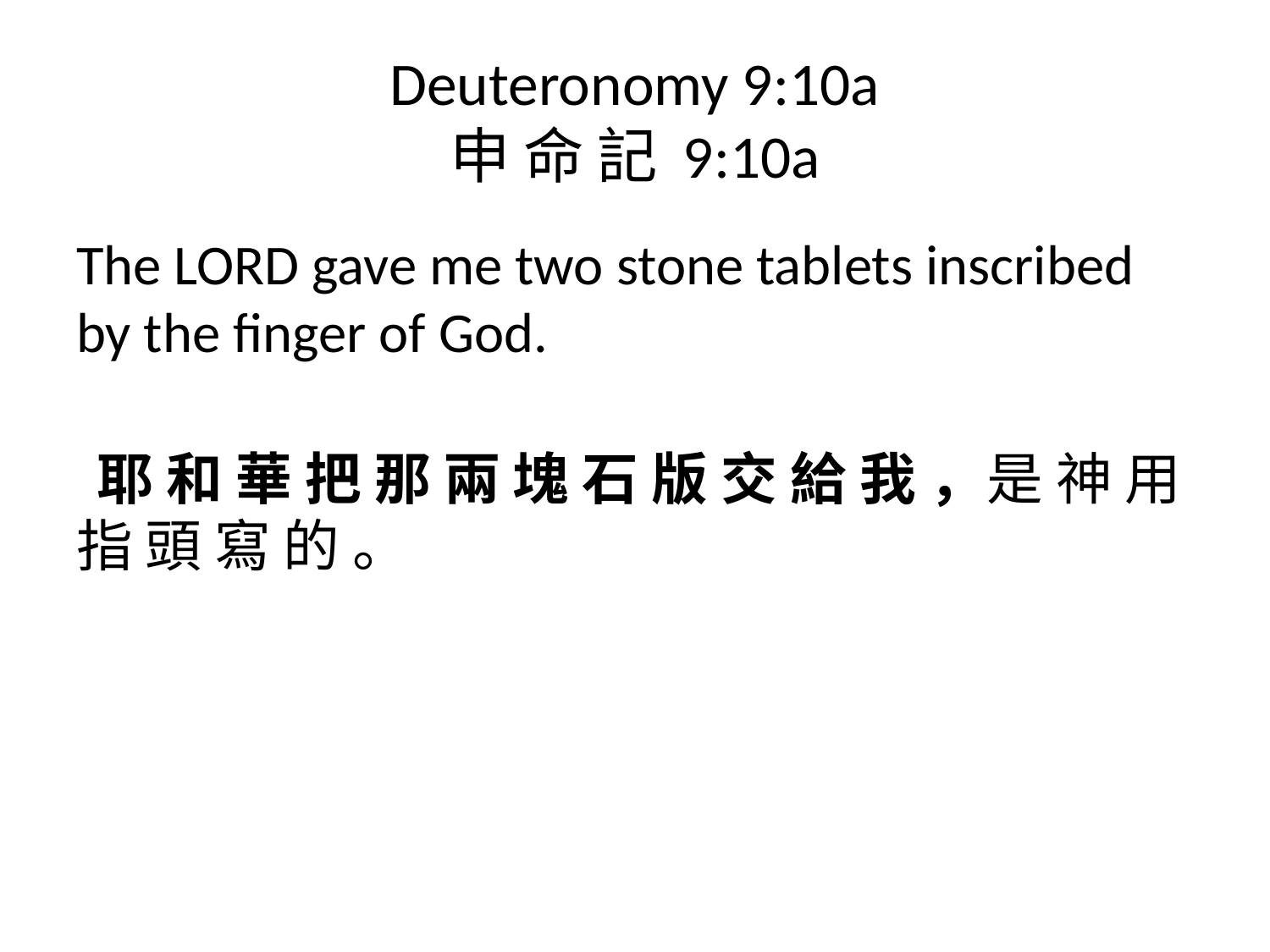

# Deuteronomy 9:10a 申 命 記 9:10a
The LORD gave me two stone tablets inscribed by the finger of God.
 耶 和 華 把 那 兩 塊 石 版 交 給 我 ，是 神 用 指 頭 寫 的 。